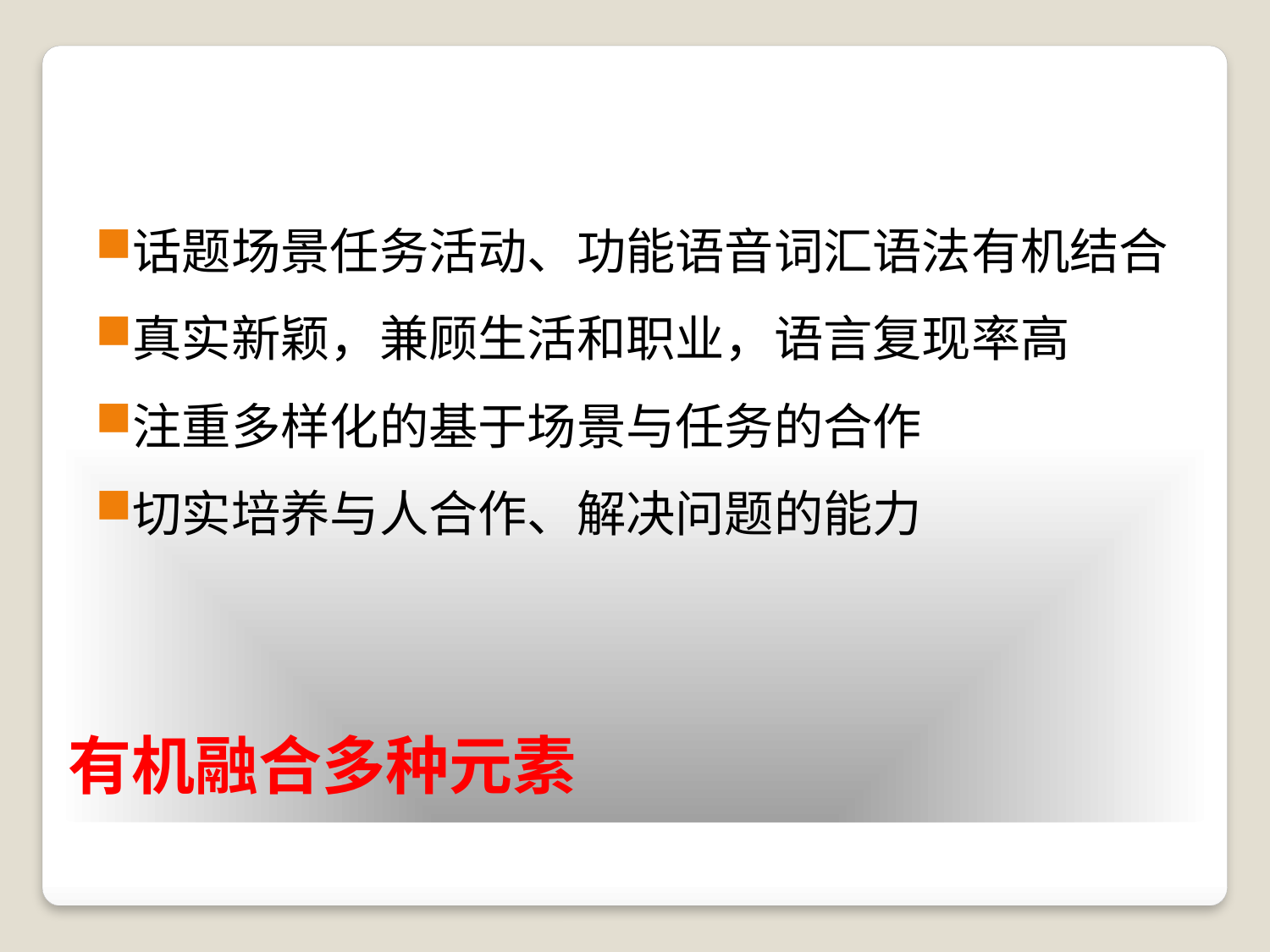

话题场景任务活动、功能语音词汇语法有机结合
真实新颖，兼顾生活和职业，语言复现率高
注重多样化的基于场景与任务的合作
切实培养与人合作、解决问题的能力

# 有机融合多种元素